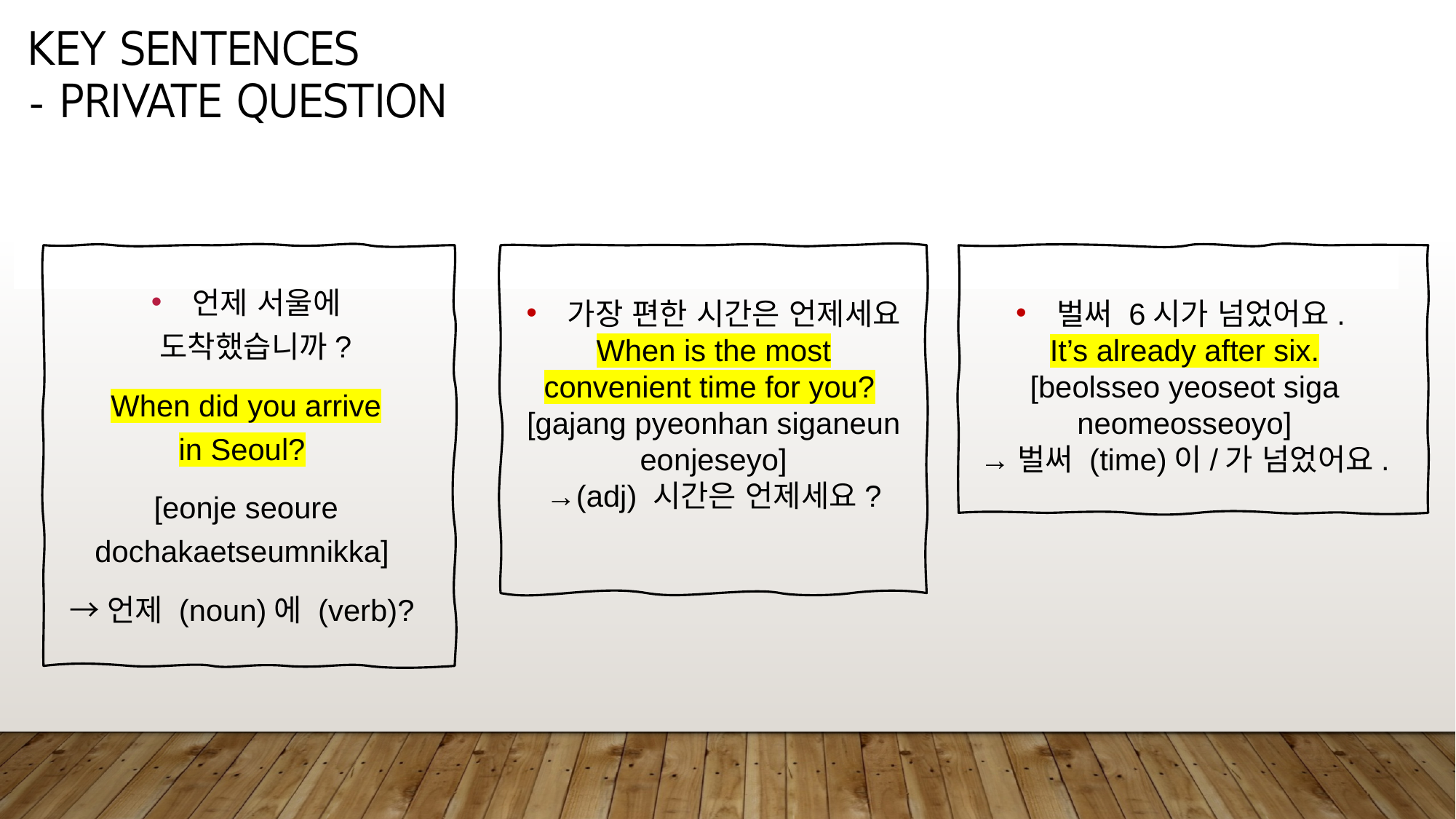

# Key sentences - private question

 언제 서울에
도착했습니까?
When did you arrive
in Seoul?
[eonje seoure
dochakaetseumnikka]
→언제 (noun)에 (verb)?
가장 편한 시간은 언제세요
When is the most convenient time for you?
[gajang pyeonhan siganeun eonjeseyo]
→(adj) 시간은 언제세요?
벌써 6시가 넘었어요.
It’s already after six.
[beolsseo yeoseot siga neomeosseoyo]
→벌써 (time)이/가 넘었어요.